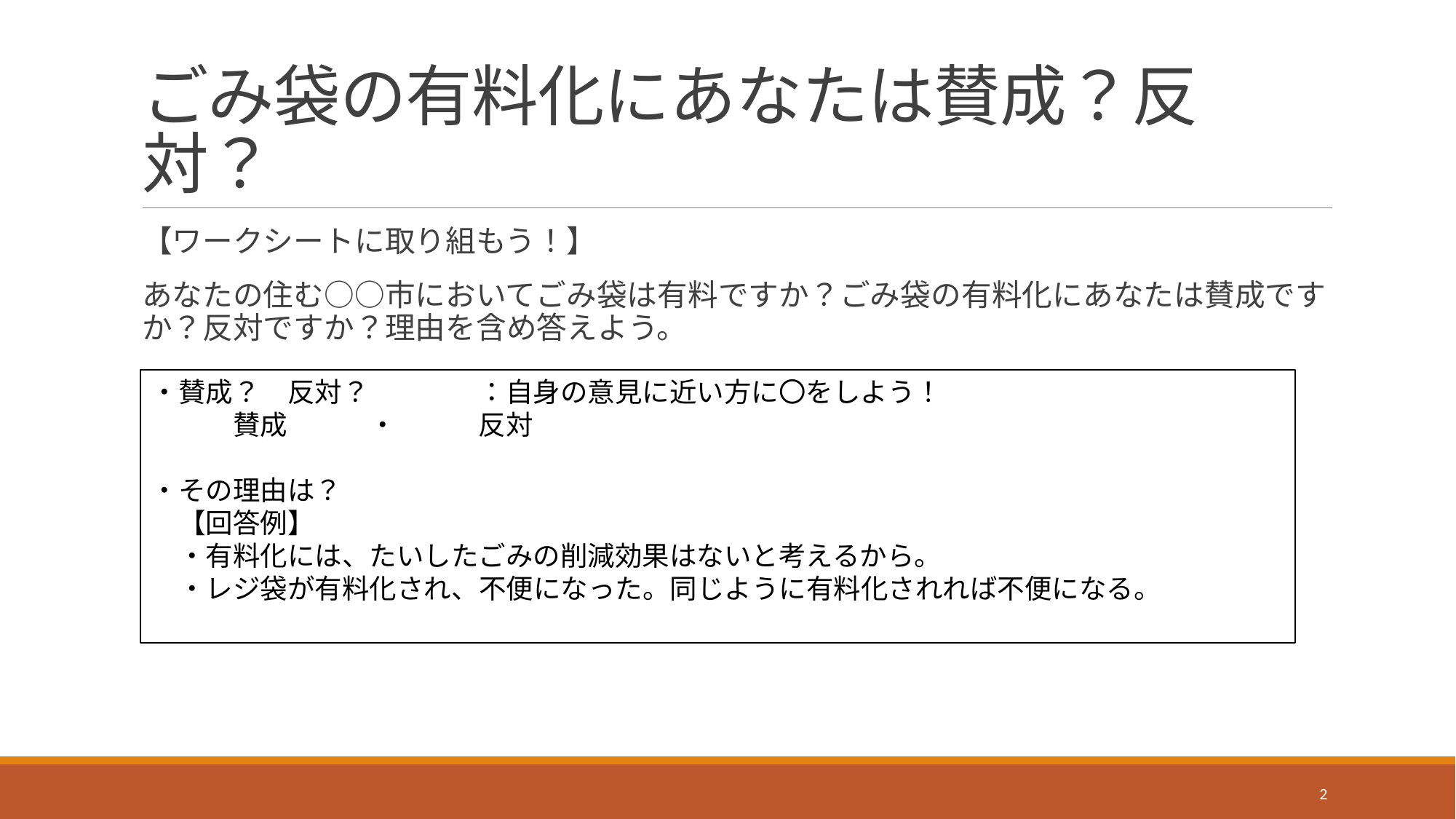

# ごみ袋の有料化にあなたは賛成？反対？
【ワークシートに取り組もう！】
あなたの住む○○市においてごみ袋は有料ですか？ごみ袋の有料化にあなたは賛成ですか？反対ですか？理由を含め答えよう。

・賛成？　反対？　　　　：自身の意見に近い方に〇をしよう！
　　　賛成　　　・　　　反対

・その理由は？
　【回答例】
　・有料化には、たいしたごみの削減効果はないと考えるから。
　・レジ袋が有料化され、不便になった。同じように有料化されれば不便になる。

2